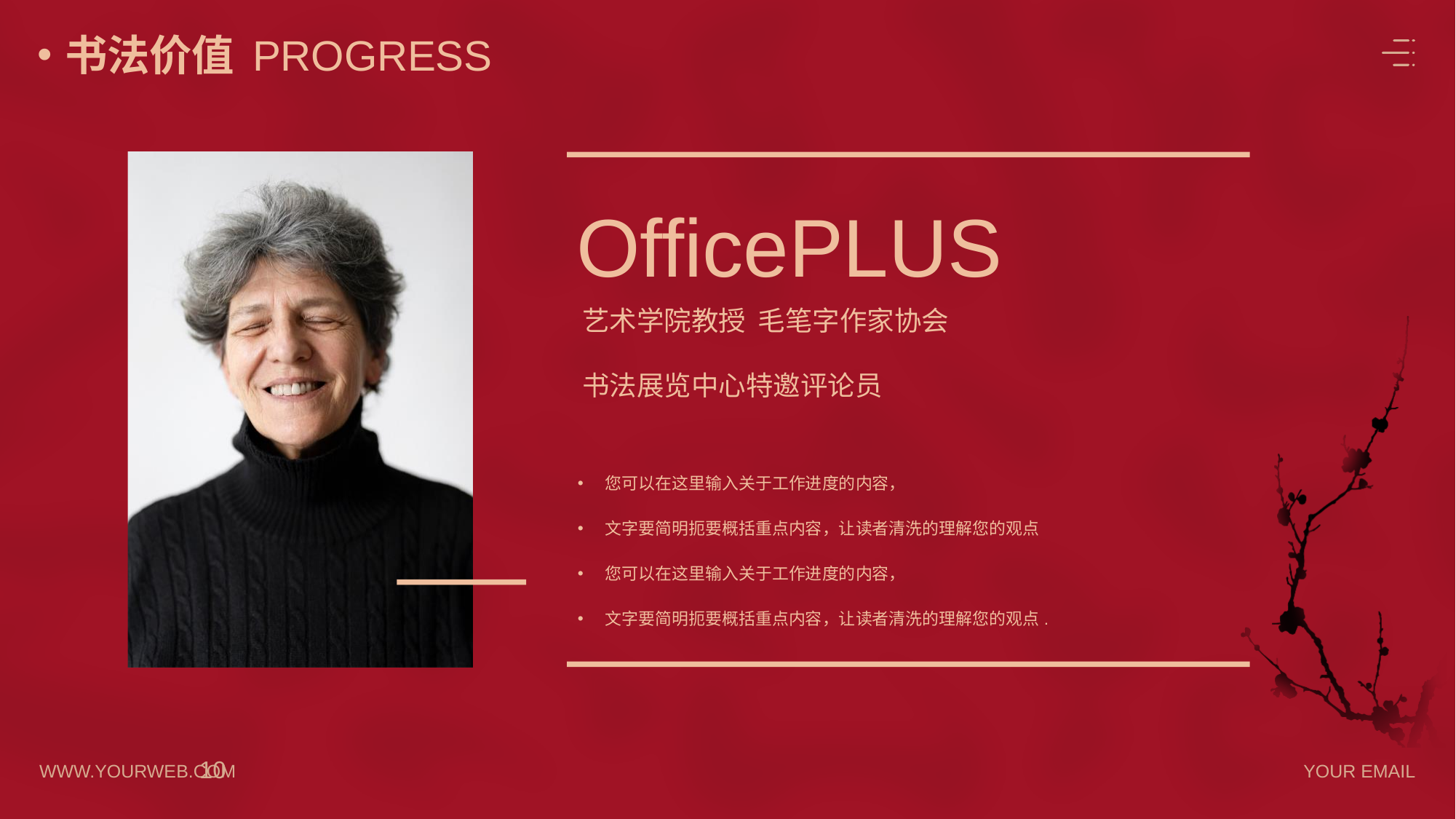

书法价值
PROGRESS

OfficePLUS
艺术学院教授  毛笔字作家协会
书法展览中心特邀评论员
您可以在这里输入关于工作进度的内容，
文字要简明扼要概括重点内容，让读者清洗的理解您的观点
您可以在这里输入关于工作进度的内容，
文字要简明扼要概括重点内容，让读者清洗的理解您的观点.

10